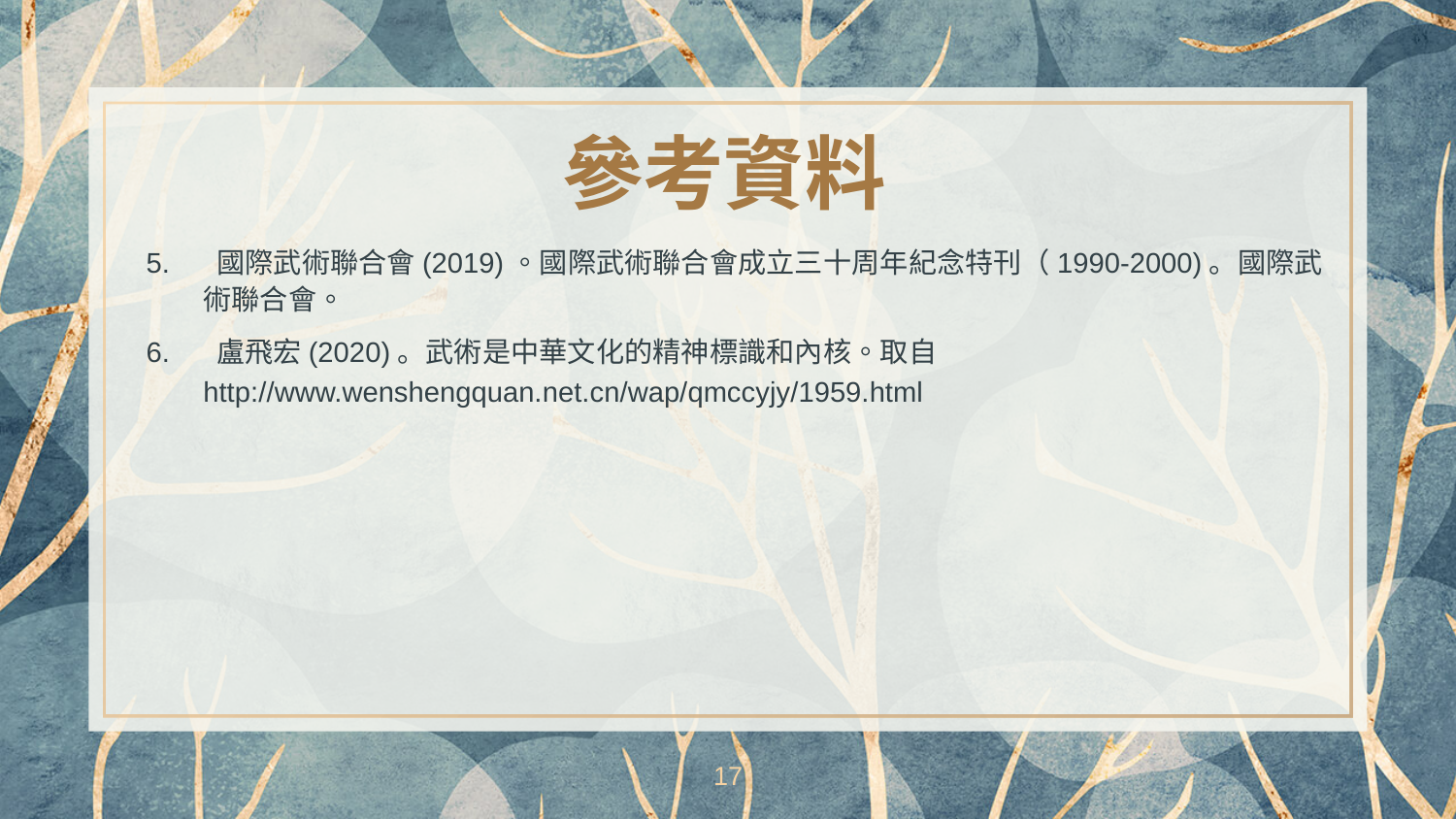

參考資料
5.     國際武術聯合會(2019)。國際武術聯合會成立三十周年紀念特刊（1990-2000)。國際武術聯合會。
6.     盧飛宏(2020)。武術是中華文化的精神標識和內核。取自
	http://www.wenshengquan.net.cn/wap/qmccyjy/1959.html

17